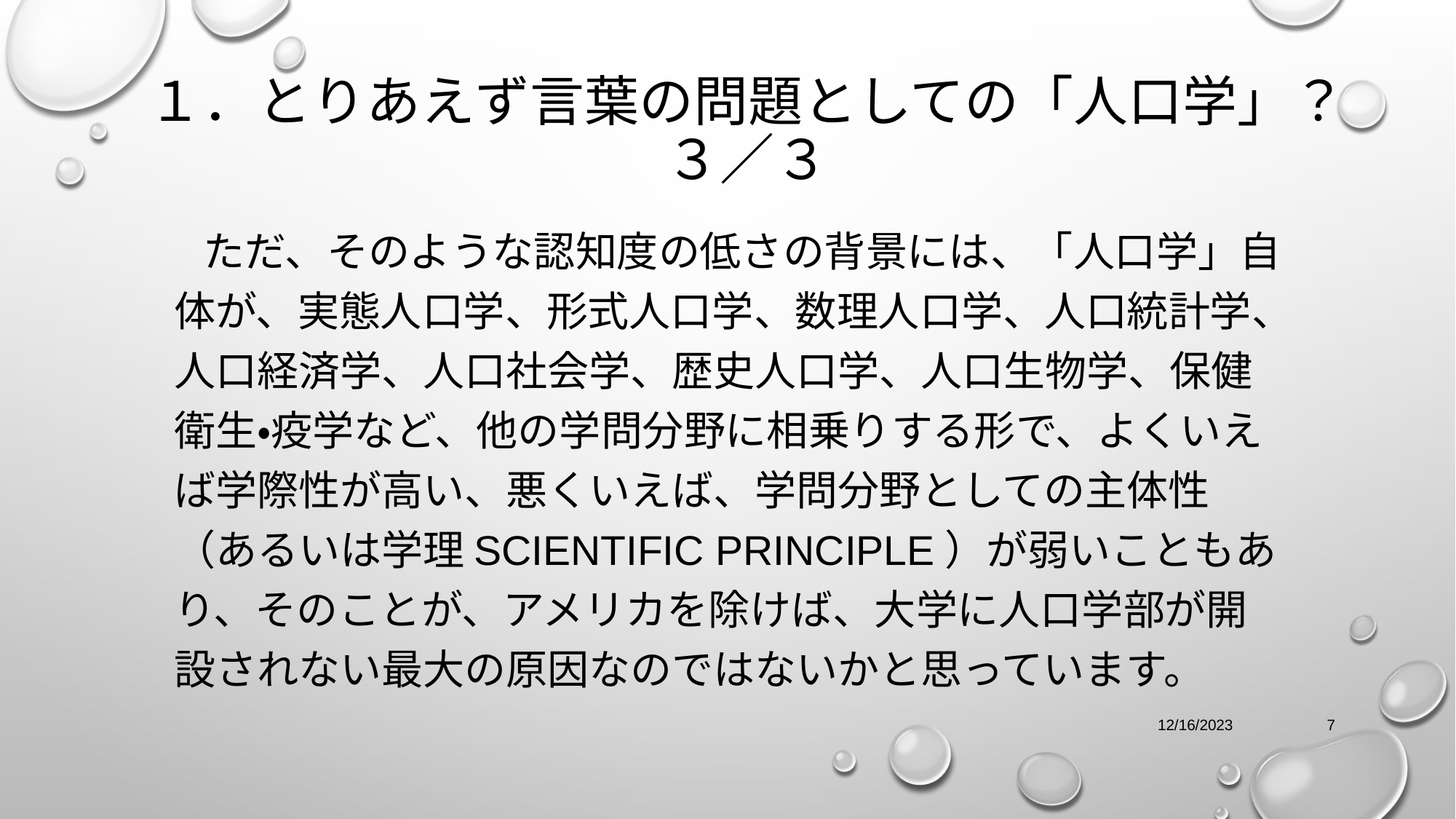

# １．とりあえず言葉の問題としての「人口学」？ ３／３
　ただ、そのような認知度の低さの背景には、「人口学」自体が、実態人口学、形式人口学、数理人口学、人口統計学、人口経済学、人口社会学、歴史人口学、人口生物学、保健衛生・疫学など、他の学問分野に相乗りする形で、よくいえば学際性が高い、悪くいえば、学問分野としての主体性（あるいは学理scientific principle）が弱いこともあり、そのことが、アメリカを除けば、大学に人口学部が開設されない最大の原因なのではないかと思っています。
12/16/2023
7